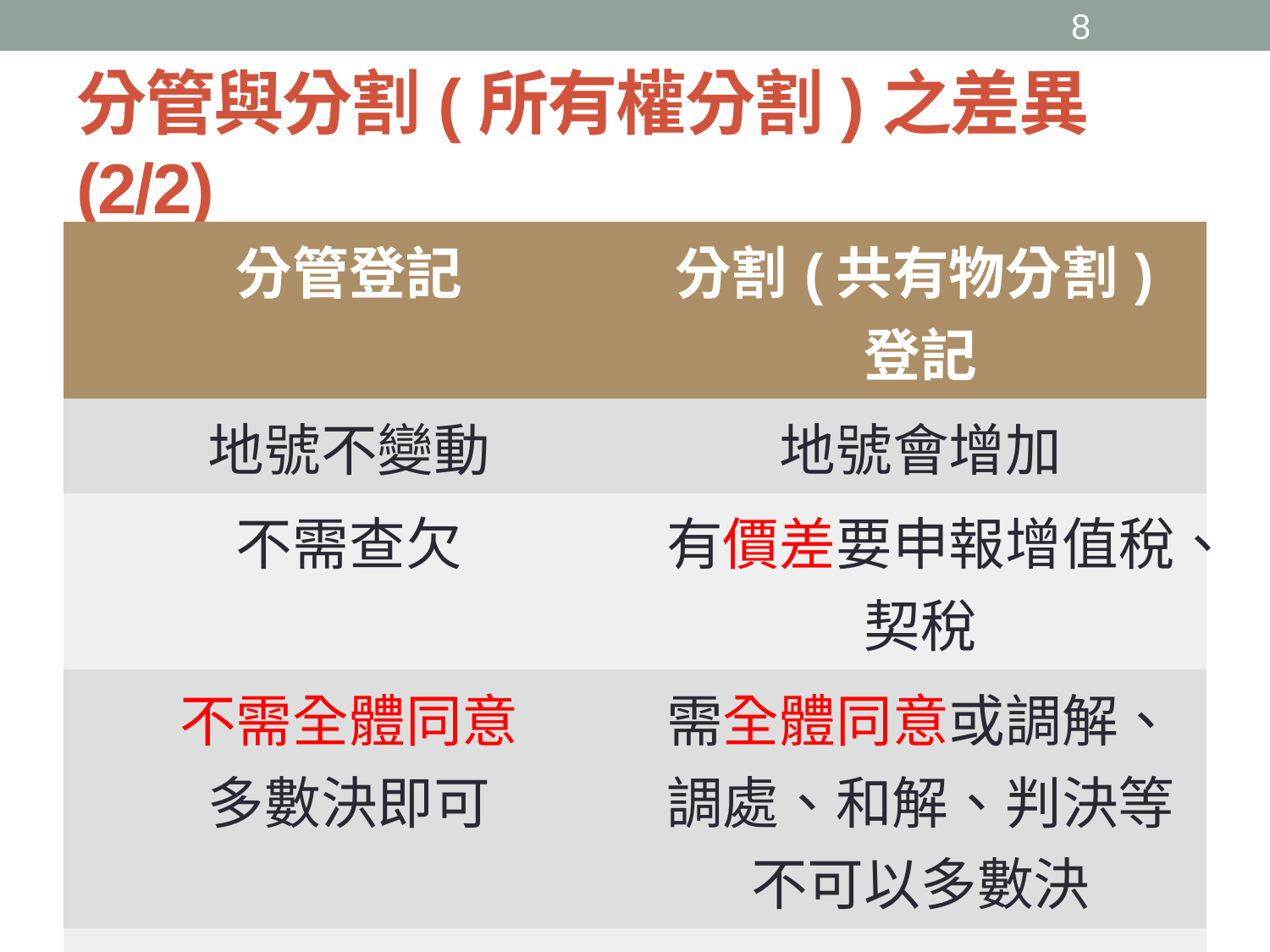

8
# 分管與分割(所有權分割)之差異(2/2)
| 分管登記 | 分割(共有物分割)登記 |
| --- | --- |
| 地號不變動 | 地號會增加 |
| 不需查欠 | 有價差要申報增值稅、契稅 |
| 不需全體同意 多數決即可 | 需全體同意或調解、調處、和解、判決等 不可以多數決 |
| 與他項權利無關 | 與他項權利有關 |